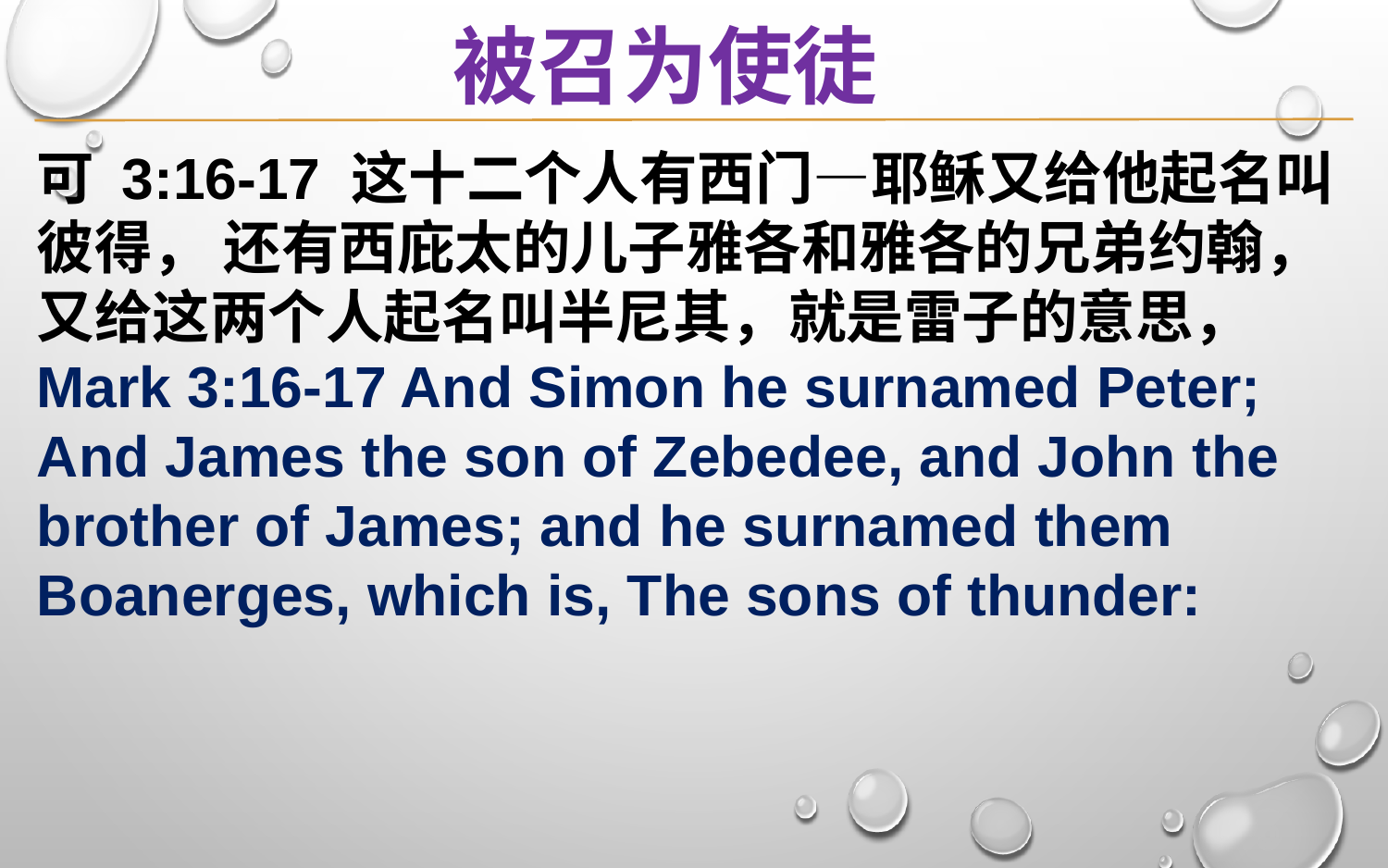

被召为使徒
可 3:16-17 这十二个人有西门―耶稣又给他起名叫彼得， 还有西庇太的儿子雅各和雅各的兄弟约翰，又给这两个人起名叫半尼其，就是雷子的意思，  Mark 3:16-17 And Simon he surnamed Peter; And James the son of Zebedee, and John the brother of James; and he surnamed them Boanerges, which is, The sons of thunder: